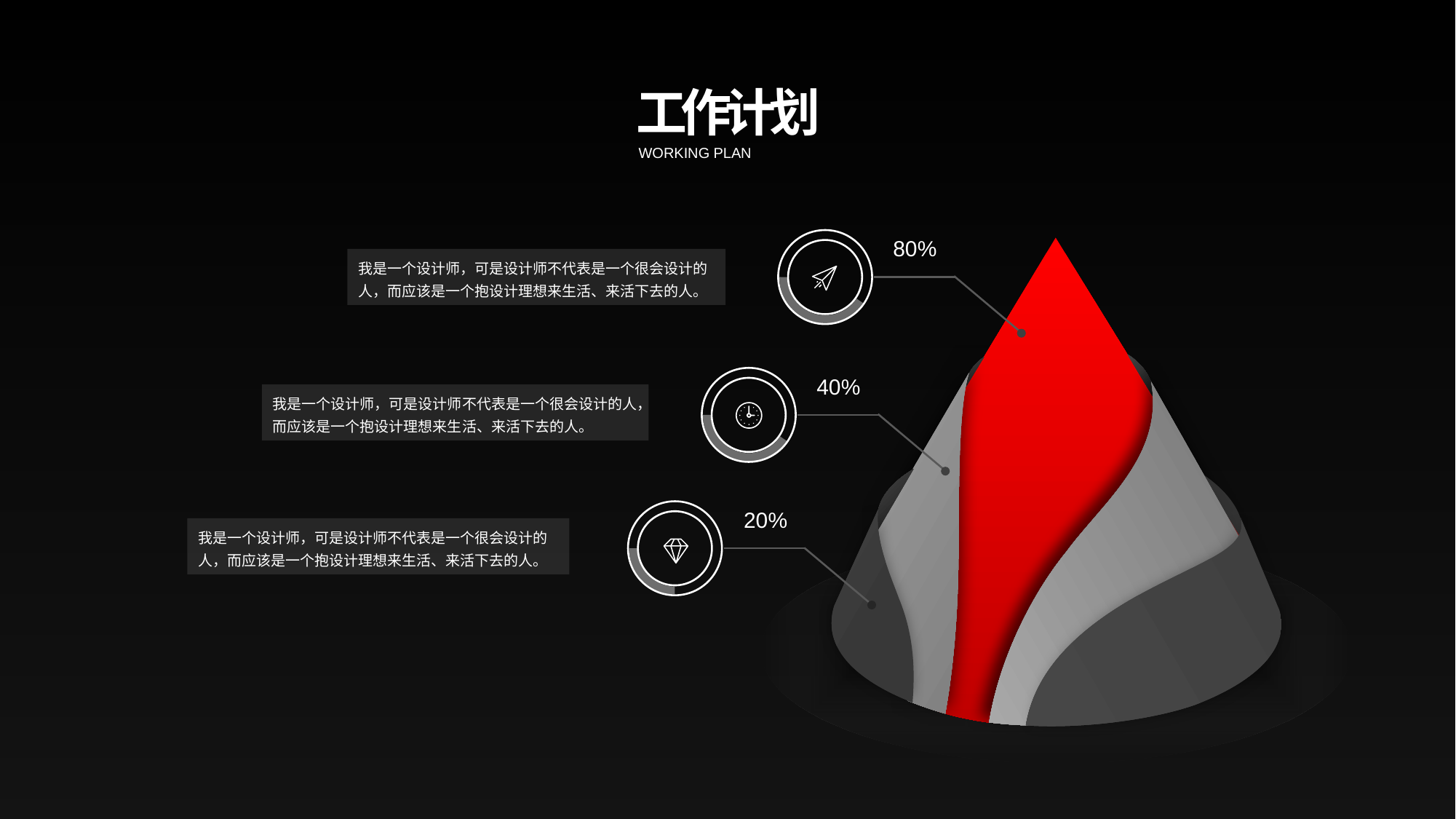

工
作
计
划
WORKING PLAN
80%

我是一个设计师，可是设计师不代表是一个很会设计的人，而应该是一个抱设计理想来生活、来活下去的人。

40%

我是一个设计师，可是设计师不代表是一个很会设计的人，而应该是一个抱设计理想来生活、来活下去的人。

20%

我是一个设计师，可是设计师不代表是一个很会设计的人，而应该是一个抱设计理想来生活、来活下去的人。